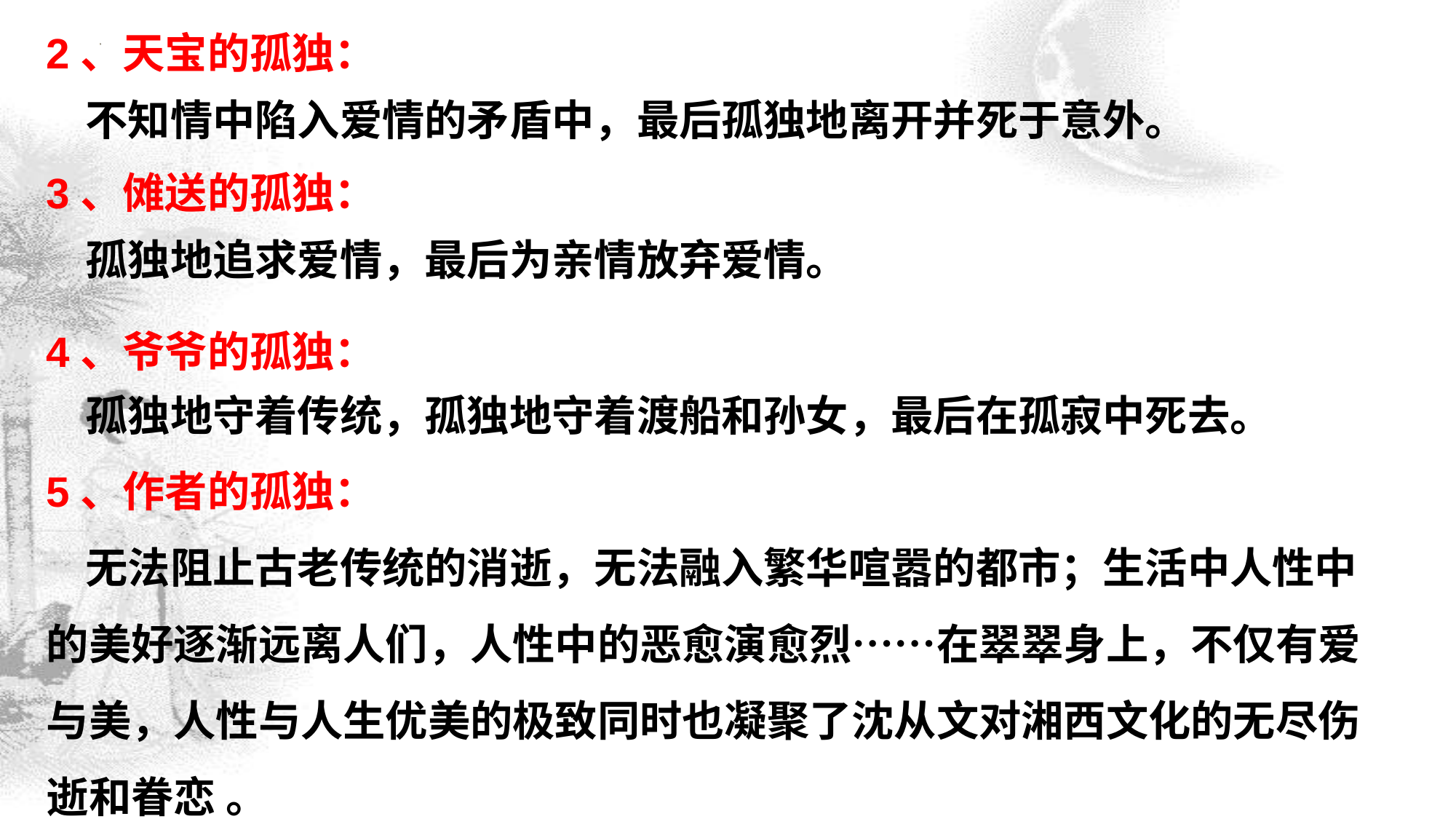

2、天宝的孤独：
   不知情中陷入爱情的矛盾中，最后孤独地离开并死于意外。
3、傩送的孤独：
   孤独地追求爱情，最后为亲情放弃爱情。
4、爷爷的孤独：
   孤独地守着传统，孤独地守着渡船和孙女，最后在孤寂中死去。
5、作者的孤独：
   无法阻止古老传统的消逝，无法融入繁华喧嚣的都市；生活中人性中的美好逐渐远离人们，人性中的恶愈演愈烈……在翠翠身上，不仅有爱与美，人性与人生优美的极致同时也凝聚了沈从文对湘西文化的无尽伤逝和眷恋 。